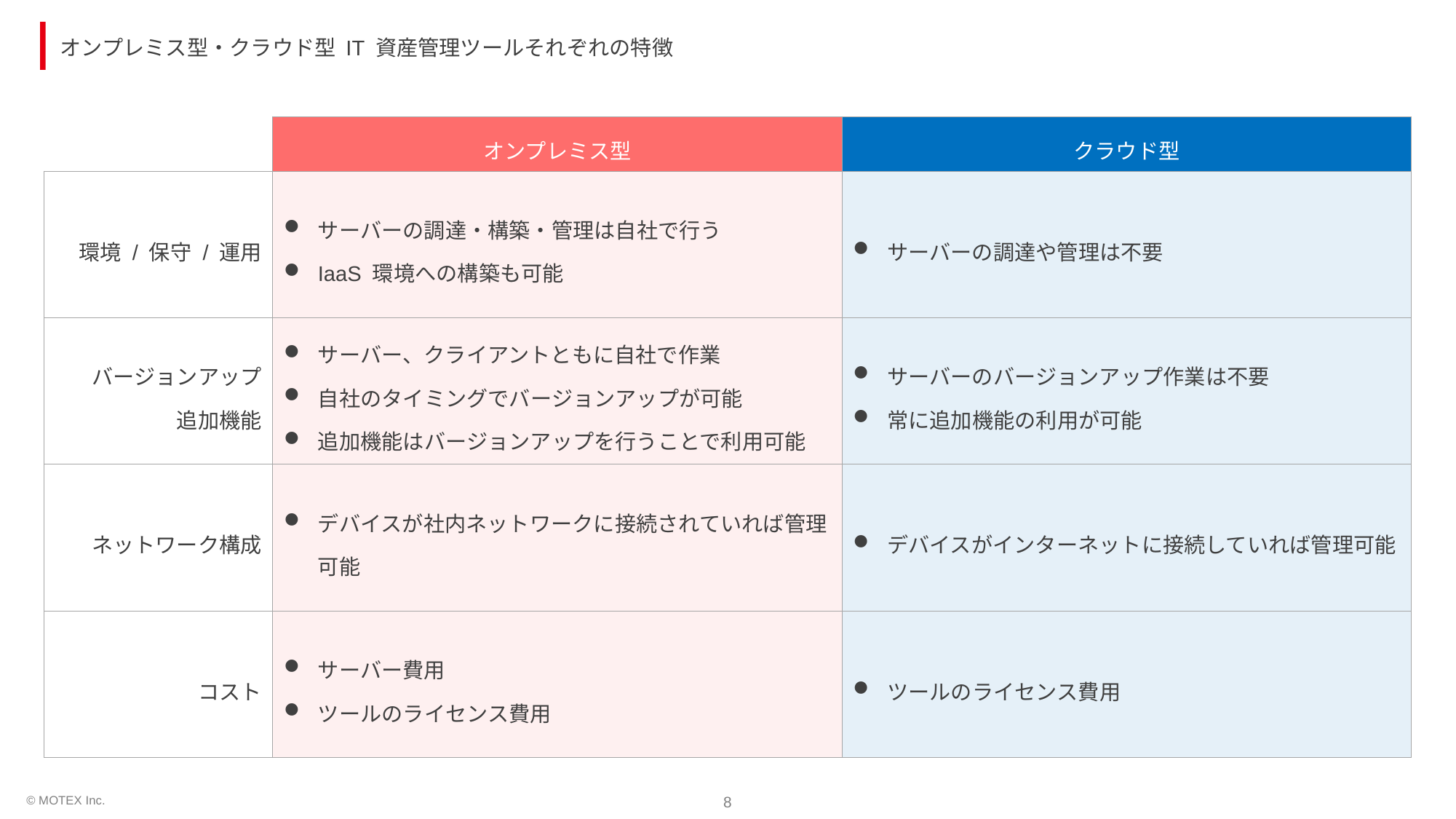

オンプレミス型・クラウド型 IT 資産管理ツールそれぞれの特徴
|  | オンプレミス型 | クラウド型 |
| --- | --- | --- |
| 環境 / 保守 / 運用 | サーバーの調達・構築・管理は自社で行う IaaS 環境への構築も可能 | サーバーの調達や管理は不要 |
| バージョンアップ 追加機能 | サーバー、クライアントともに自社で作業 自社のタイミングでバージョンアップが可能 追加機能はバージョンアップを行うことで利用可能 | サーバーのバージョンアップ作業は不要 常に追加機能の利用が可能 |
| ネットワーク構成 | デバイスが社内ネットワークに接続されていれば管理可能 | デバイスがインターネットに接続していれば管理可能 |
| コスト | サーバー費用 ツールのライセンス費用 | ツールのライセンス費用 |